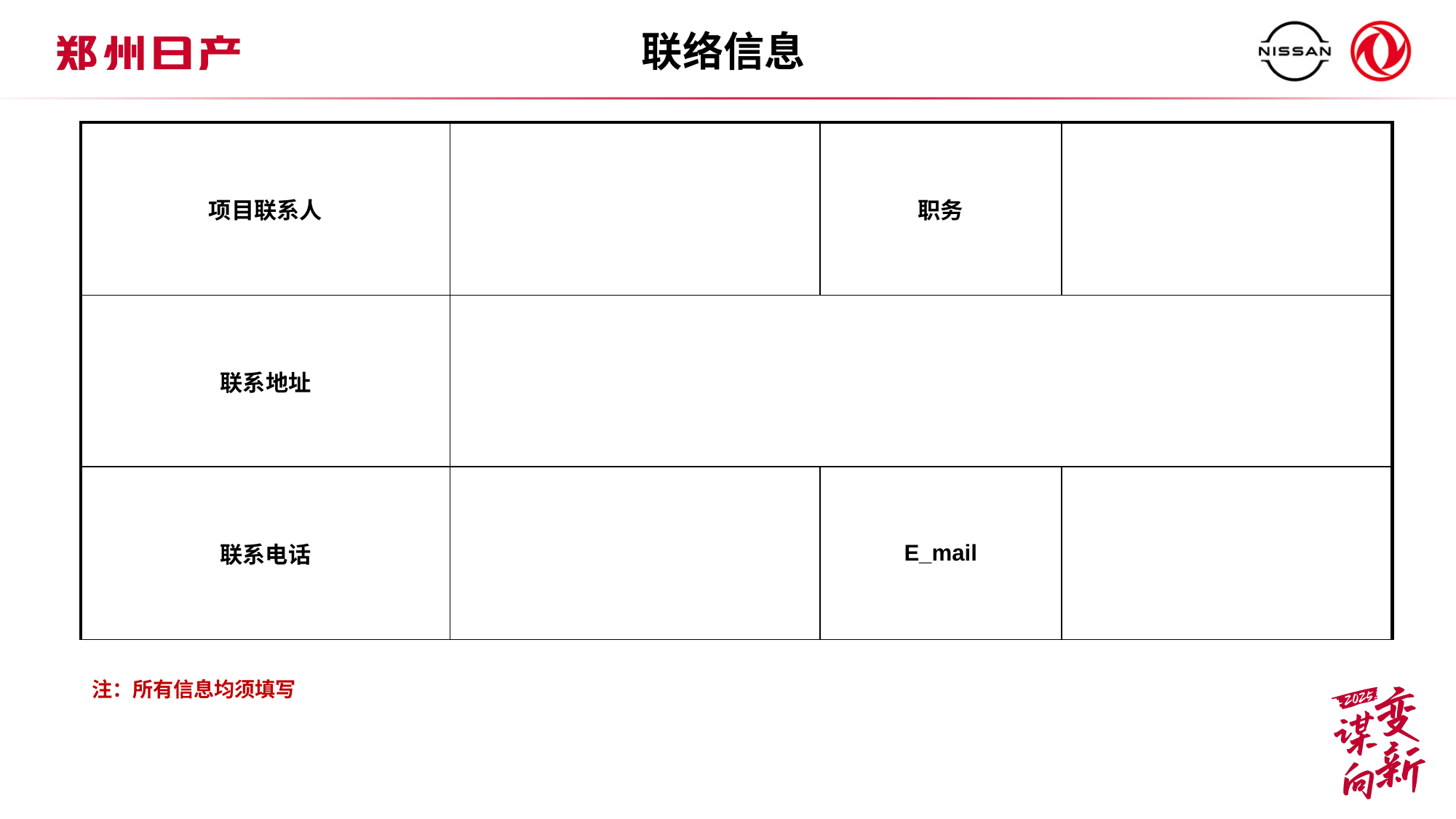

联络信息
| 项目联系人 |  | 职务 |  |
| --- | --- | --- | --- |
| 联系地址 |  |  |  |
| 联系电话 |  | E\_mail |  |
注：所有信息均须填写